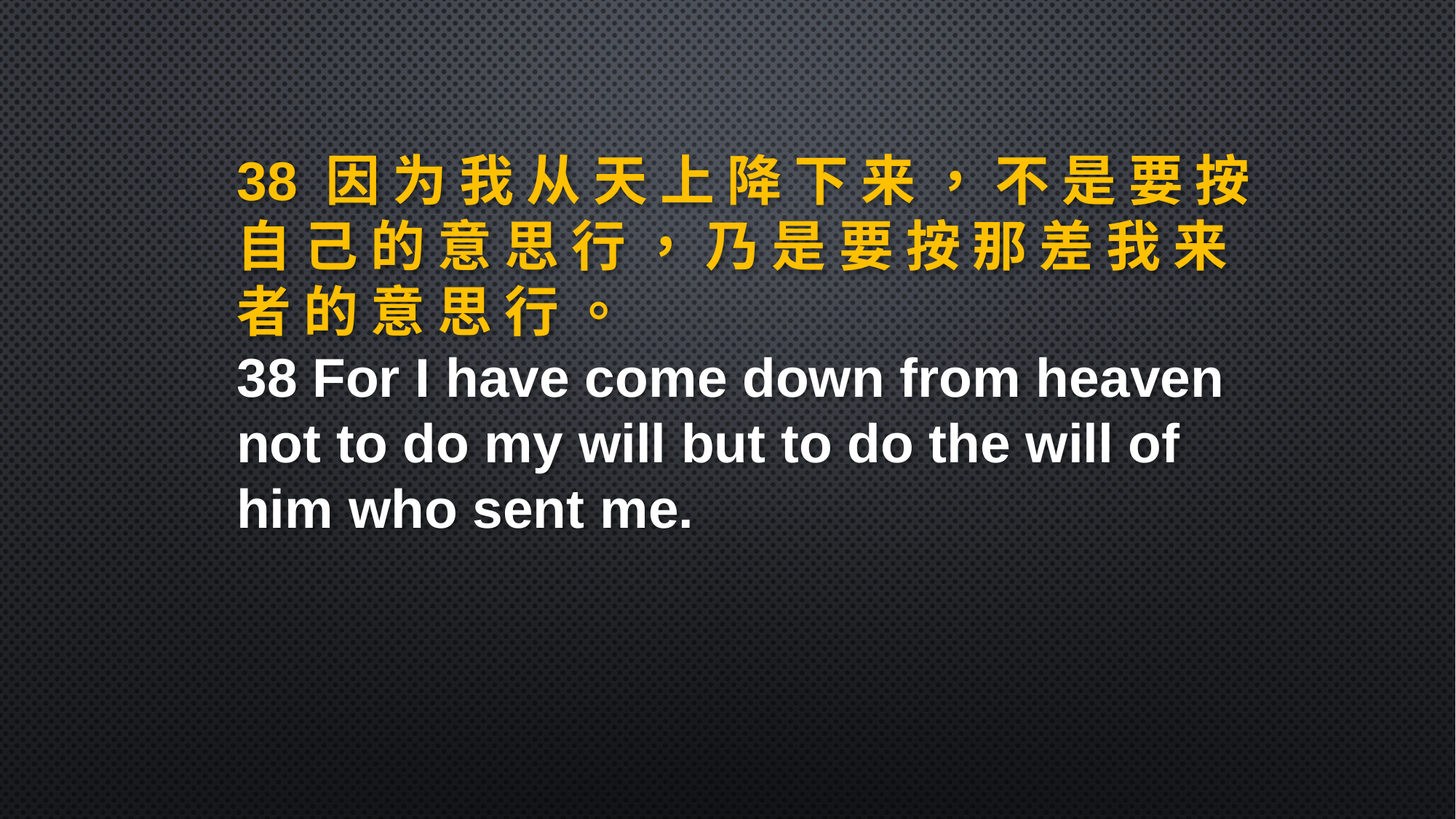

38 因 为 我 从 天 上 降 下 来 ， 不 是 要 按 自 己 的 意 思 行 ， 乃 是 要 按 那 差 我 来 者 的 意 思 行 。
38 For I have come down from heaven not to do my will but to do the will of him who sent me.